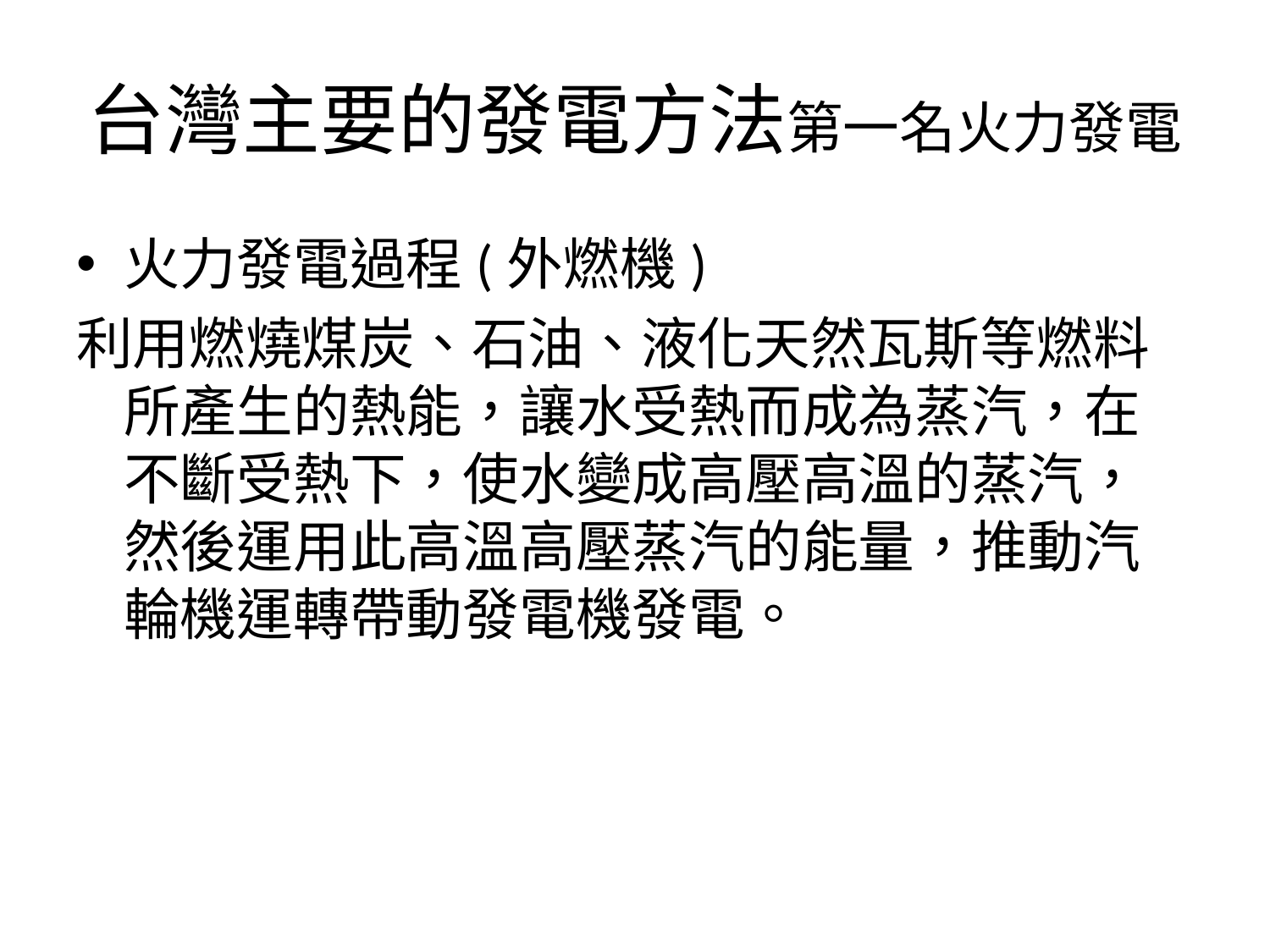

# 台灣主要的發電方法第一名火力發電
火力發電過程(外燃機)
利用燃燒煤炭、石油、液化天然瓦斯等燃料所產生的熱能，讓水受熱而成為蒸汽，在不斷受熱下，使水變成高壓高溫的蒸汽，然後運用此高溫高壓蒸汽的能量，推動汽輪機運轉帶動發電機發電。